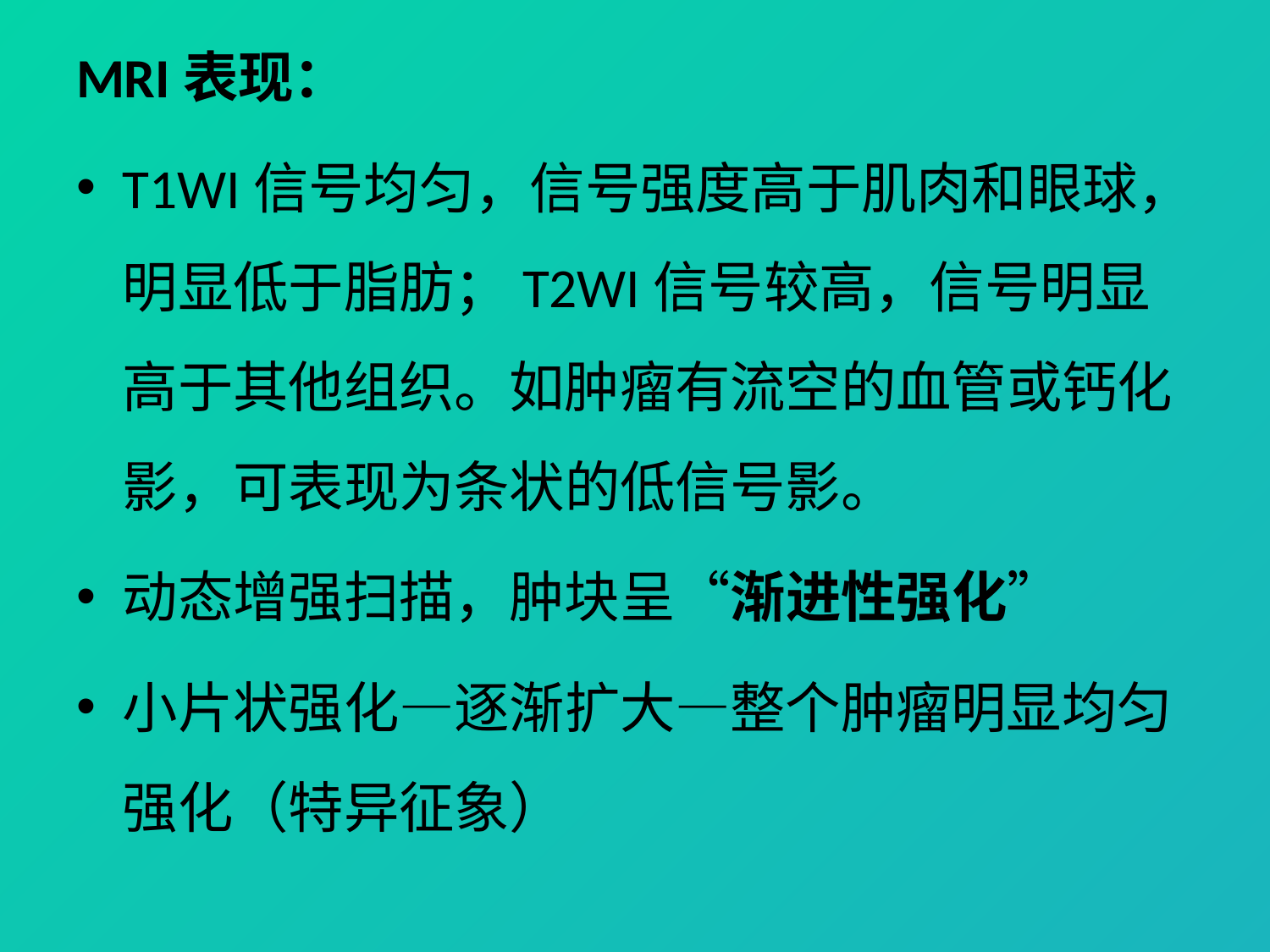

MRI表现：
T1WI信号均匀，信号强度高于肌肉和眼球，明显低于脂肪；T2WI信号较高，信号明显高于其他组织。如肿瘤有流空的血管或钙化影，可表现为条状的低信号影。
动态增强扫描，肿块呈“渐进性强化”
小片状强化—逐渐扩大—整个肿瘤明显均匀强化（特异征象）